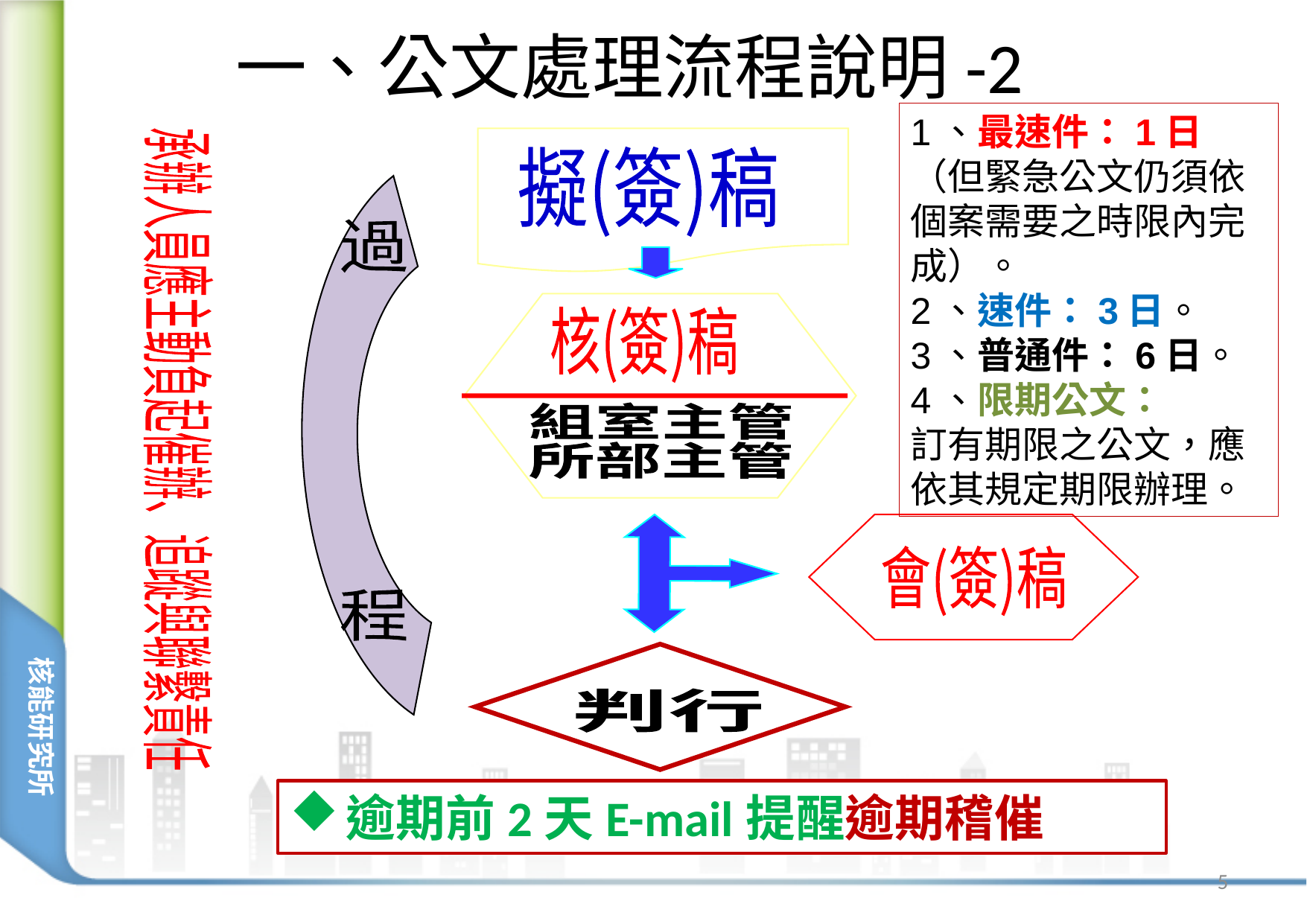

一、公文處理流程說明-2
1、最速件：1日（但緊急公文仍須依個案需要之時限內完成）。
2、速件：3日。
3、普通件：6日。
4、限期公文：
訂有期限之公文，應依其規定期限辦理。

擬(簽)稿
過

核(簽)稿

組室主管
所部主管
承辦人員應主動負起催辦、追蹤與聯繫責任

會(簽)稿
程

判行
逾期前2天E-mail提醒逾期稽催
5